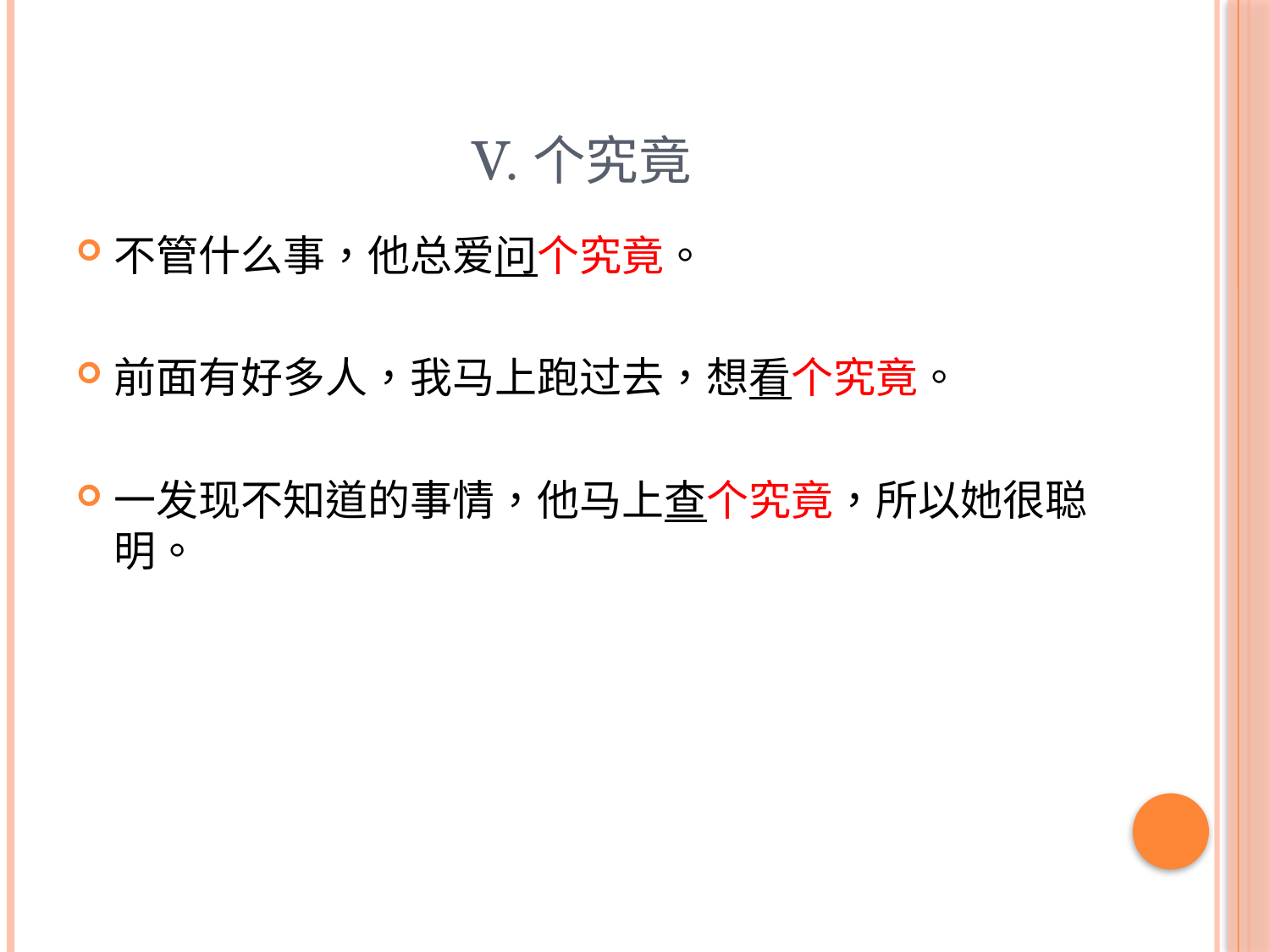

# v.个究竟
不管什么事，他总爱问个究竟。

前面有好多人，我马上跑过去，想看个究竟。

一发现不知道的事情，他马上查个究竟，所以她很聪明。